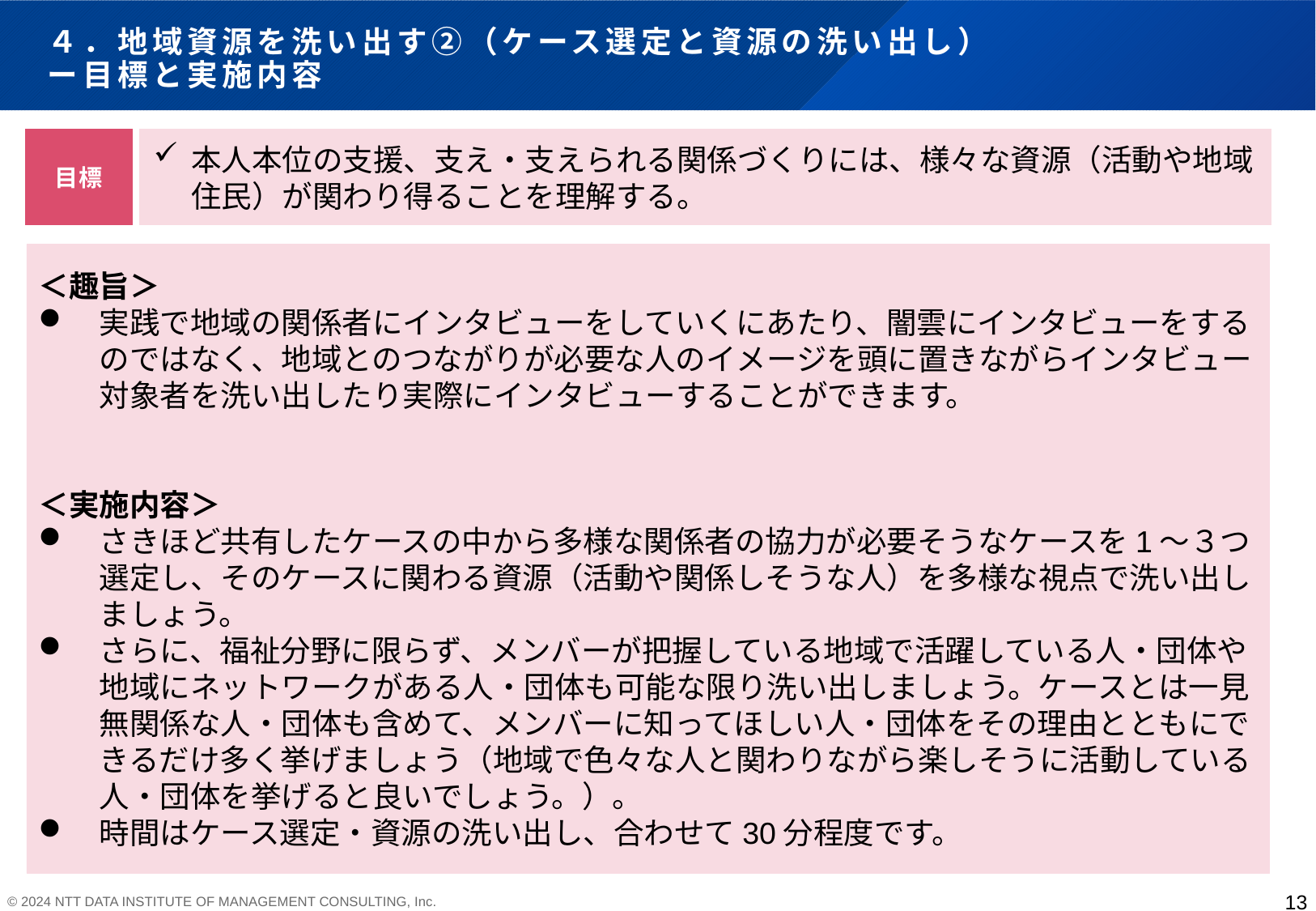

# ４．地域資源を洗い出す②（ケース選定と資源の洗い出し） ー目標と実施内容
目標
本人本位の支援、支え・支えられる関係づくりには、様々な資源（活動や地域住民）が関わり得ることを理解する。
＜趣旨＞
実践で地域の関係者にインタビューをしていくにあたり、闇雲にインタビューをするのではなく、地域とのつながりが必要な人のイメージを頭に置きながらインタビュー対象者を洗い出したり実際にインタビューすることができます。

＜実施内容＞
さきほど共有したケースの中から多様な関係者の協力が必要そうなケースを1～３つ選定し、そのケースに関わる資源（活動や関係しそうな人）を多様な視点で洗い出しましょう。
さらに、福祉分野に限らず、メンバーが把握している地域で活躍している人・団体や地域にネットワークがある人・団体も可能な限り洗い出しましょう。ケースとは一見無関係な人・団体も含めて、メンバーに知ってほしい人・団体をその理由とともにできるだけ多く挙げましょう（地域で色々な人と関わりながら楽しそうに活動している人・団体を挙げると良いでしょう。）。
時間はケース選定・資源の洗い出し、合わせて30分程度です。
13